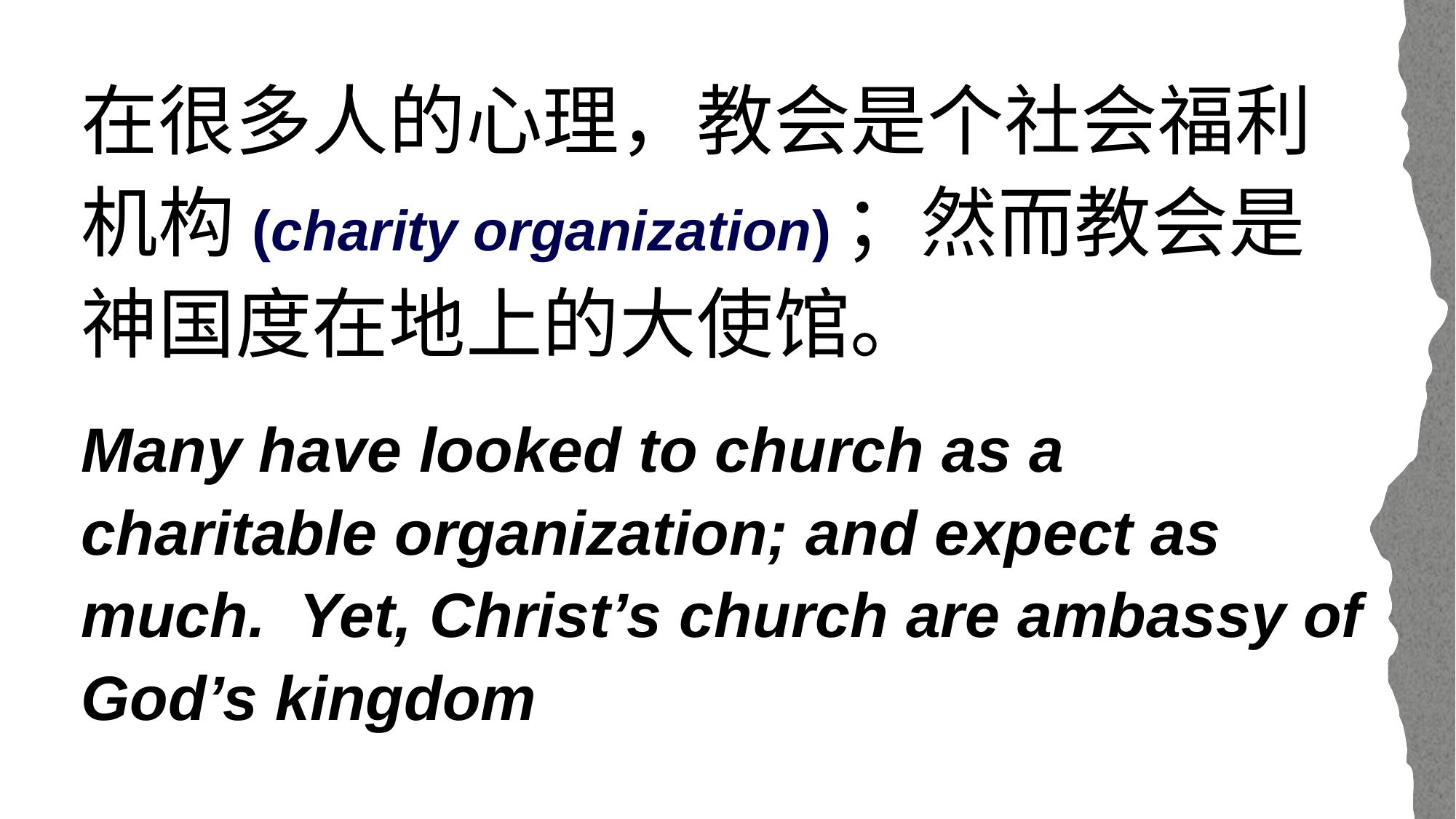

在很多人的心理，教会是个社会福利机构(charity organization)；然而教会是神国度在地上的大使馆。
Many have looked to church as a charitable organization; and expect as much.  Yet, Christ’s church are ambassy of God’s kingdom